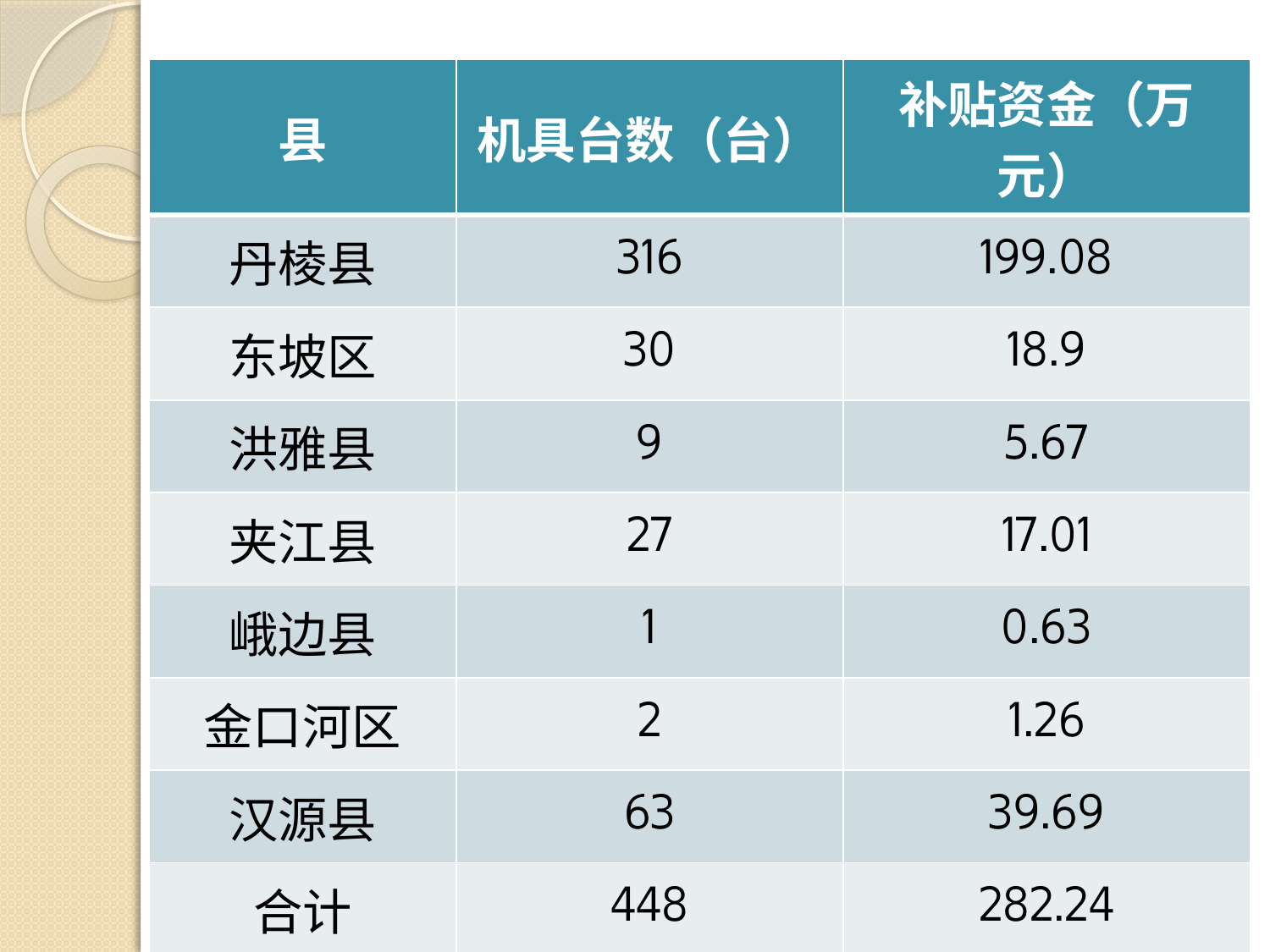

| 县 | 机具台数（台） | 补贴资金（万元） |
| --- | --- | --- |
| 丹棱县 | 316 | 199.08 |
| 东坡区 | 30 | 18.9 |
| 洪雅县 | 9 | 5.67 |
| 夹江县 | 27 | 17.01 |
| 峨边县 | 1 | 0.63 |
| 金口河区 | 2 | 1.26 |
| 汉源县 | 63 | 39.69 |
| 合计 | 448 | 282.24 |